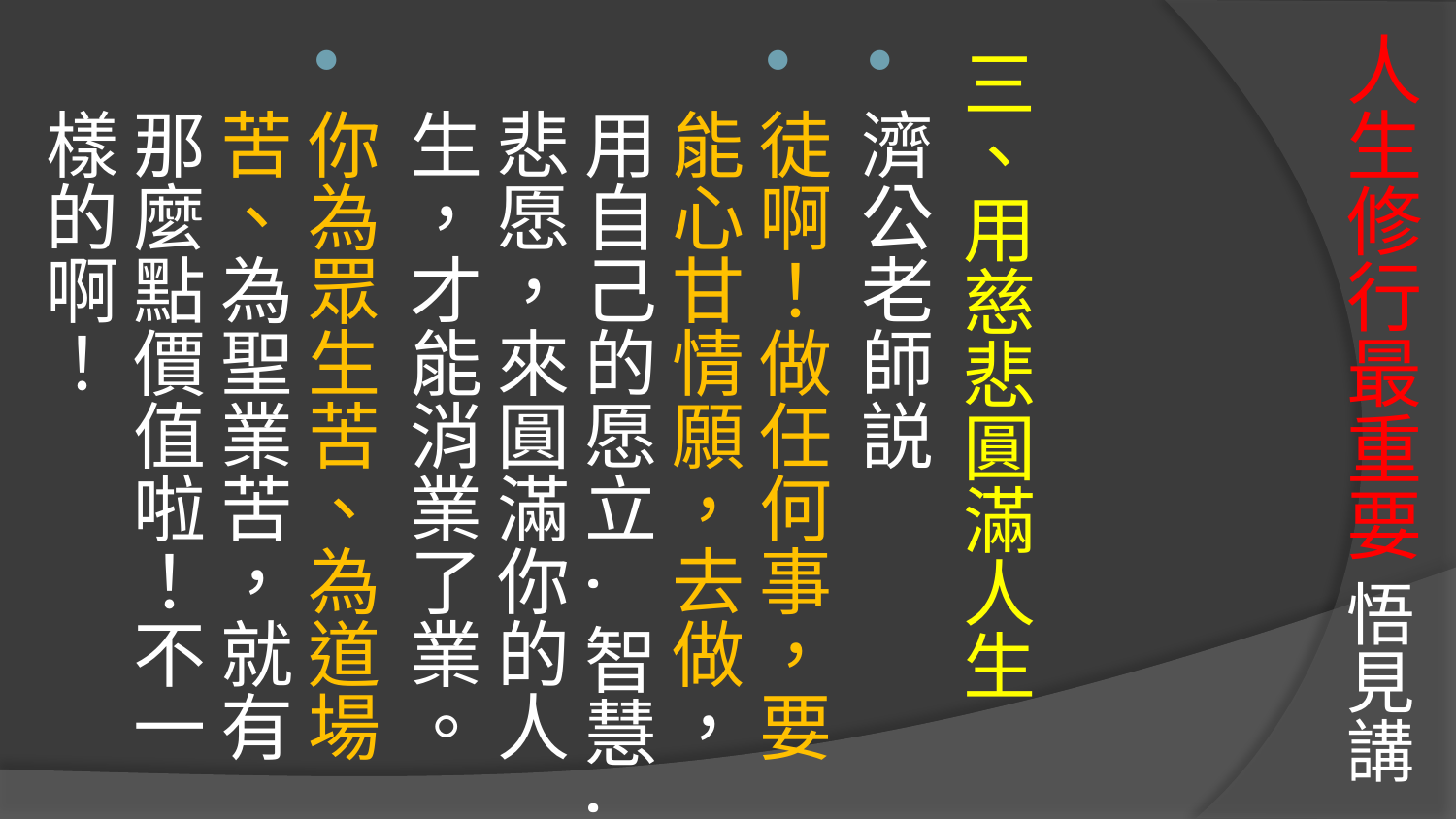

# 人生修行最重要 悟見講
三、用慈悲圓滿人生
濟公老師説
徒啊！做任何事，要能心甘情願，去做，用自己的愿立.智慧.悲愿，來圓滿你的人生，才能消業了業。
你為眾生苦、為道場苦、為聖業苦，就有那麼點價值啦！不一樣的啊！